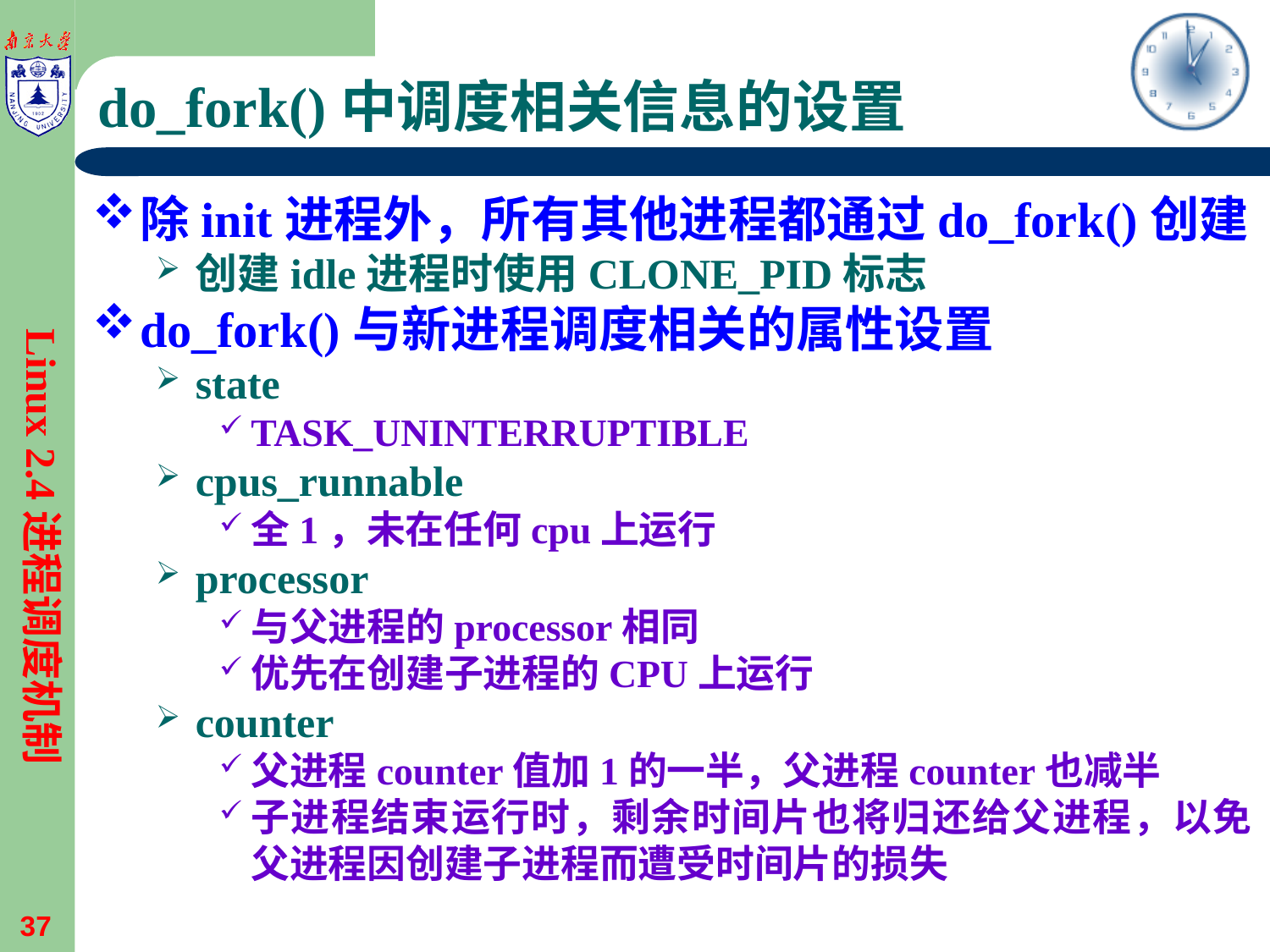

# do_fork()中调度相关信息的设置
除init进程外，所有其他进程都通过do_fork()创建
创建idle进程时使用CLONE_PID标志
do_fork()与新进程调度相关的属性设置
state
TASK_UNINTERRUPTIBLE
cpus_runnable
全1，未在任何cpu上运行
processor
与父进程的processor相同
优先在创建子进程的CPU上运行
counter
父进程counter值加1的一半，父进程counter也减半
子进程结束运行时，剩余时间片也将归还给父进程，以免父进程因创建子进程而遭受时间片的损失
Linux 2.4进程调度机制
37